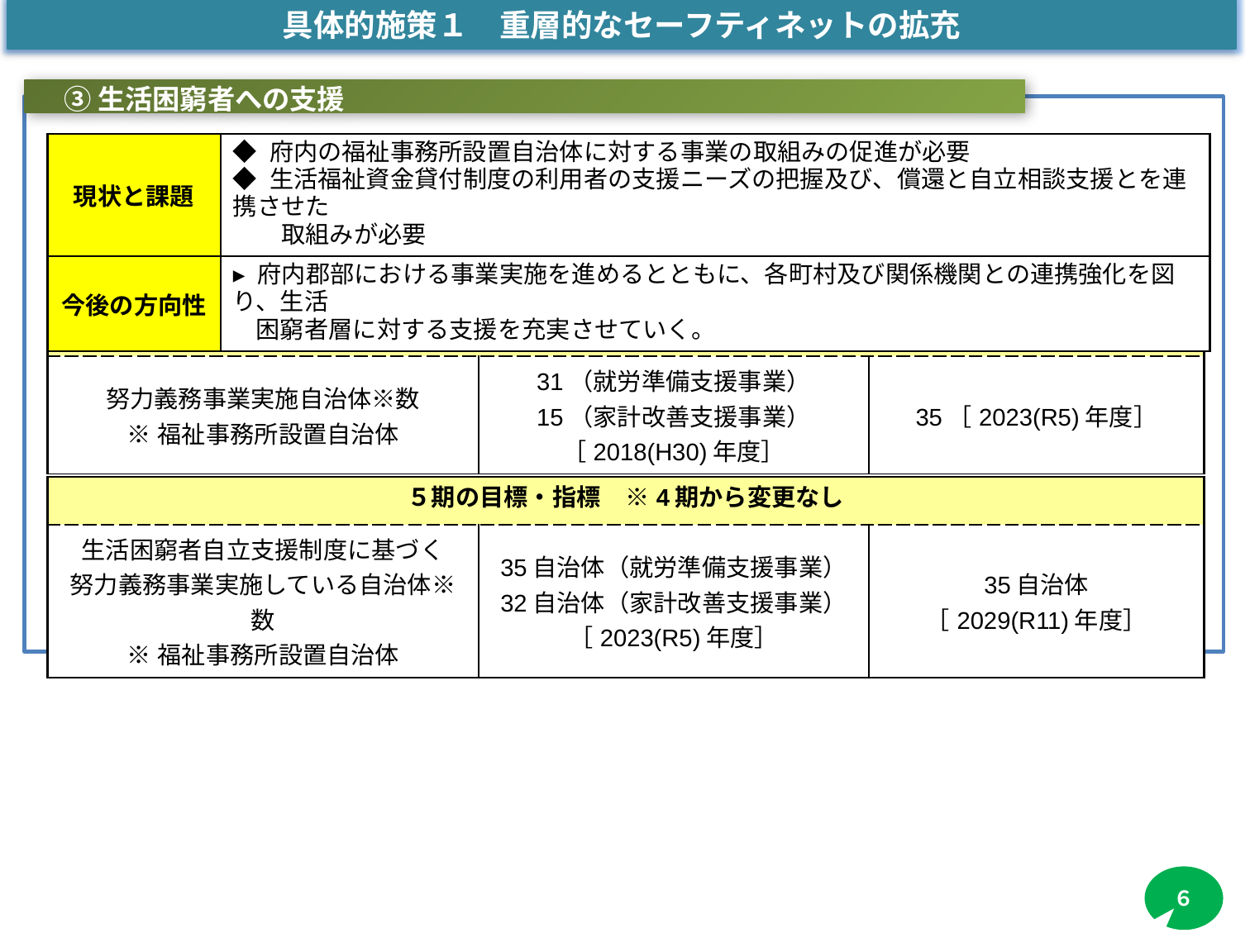

具体的施策１　重層的なセーフティネットの拡充
　③ 生活困窮者への支援

| 現状と課題 | ◆ 府内の福祉事務所設置自治体に対する事業の取組みの促進が必要 ◆ 生活福祉資金貸付制度の利用者の支援ニーズの把握及び、償還と自立相談支援とを連携させた 　　取組みが必要 |
| --- | --- |
| 今後の方向性 | ▸ 府内郡部における事業実施を進めるとともに、各町村及び関係機関との連携強化を図り、生活 困窮者層に対する支援を充実させていく。 |
| ４期の目標・指標 |  |  |
| --- | --- | --- |
| 努力義務事業実施自治体※数 ※福祉事務所設置自治体 | 31（就労準備支援事業） 15（家計改善支援事業） ［2018(H30)年度］ | 35［2023(R5)年度］ |
| ５期の目標・指標　※4期から変更なし |  |  |
| --- | --- | --- |
| 生活困窮者自立支援制度に基づく 努力義務事業実施している自治体※数 ※福祉事務所設置自治体 | 35自治体（就労準備支援事業） 32自治体（家計改善支援事業） ［2023(R5)年度］ | 35自治体 ［2029(R11)年度］ |
６